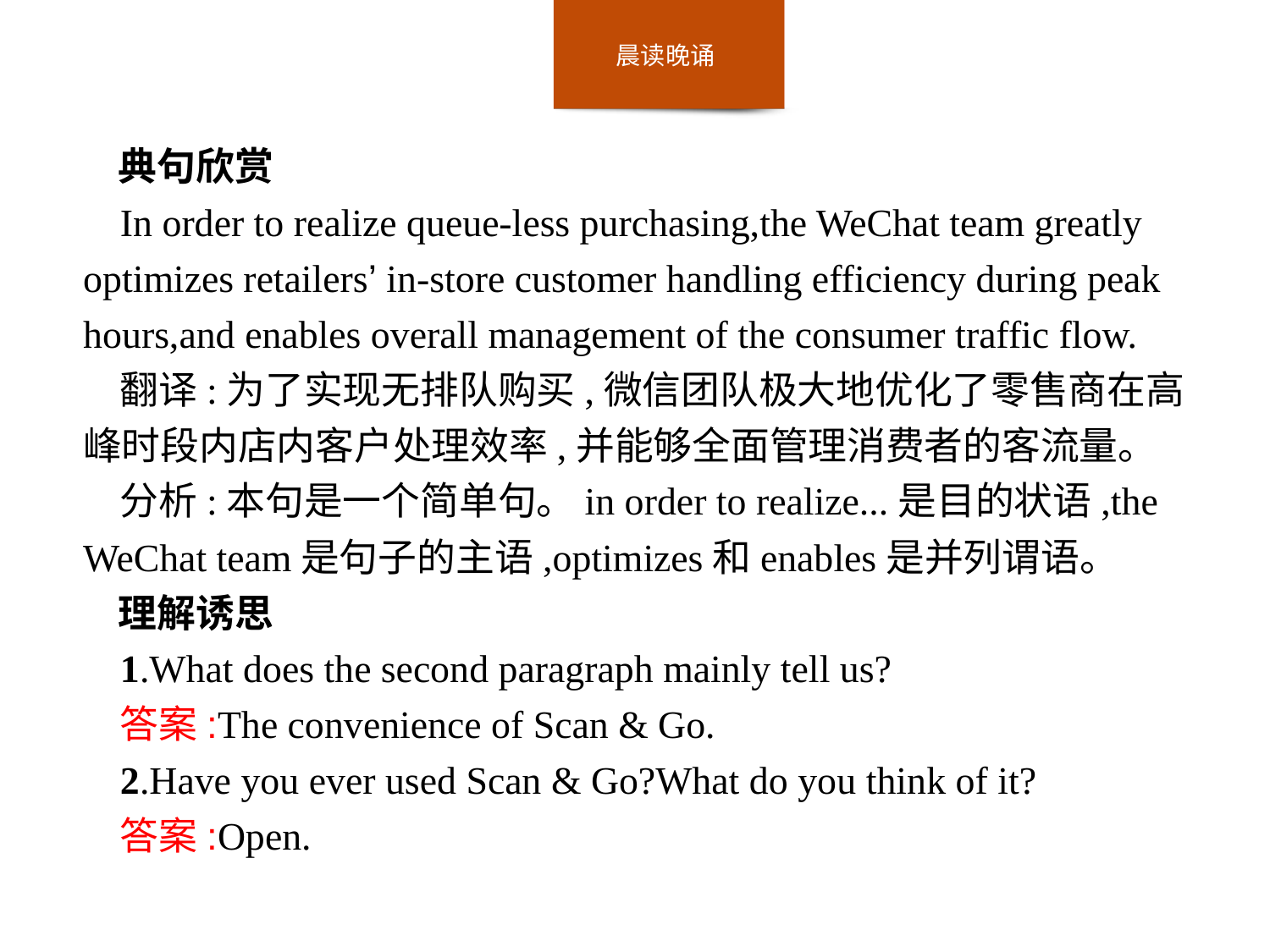

典句欣赏
In order to realize queue-less purchasing,the WeChat team greatly optimizes retailers’ in-store customer handling efficiency during peak hours,and enables overall management of the consumer traffic flow.
翻译:为了实现无排队购买,微信团队极大地优化了零售商在高峰时段内店内客户处理效率,并能够全面管理消费者的客流量。
分析:本句是一个简单句。in order to realize...是目的状语,the WeChat team是句子的主语,optimizes和enables是并列谓语。
理解诱思
1.What does the second paragraph mainly tell us?
答案:The convenience of Scan & Go.
2.Have you ever used Scan & Go?What do you think of it?
答案:Open.